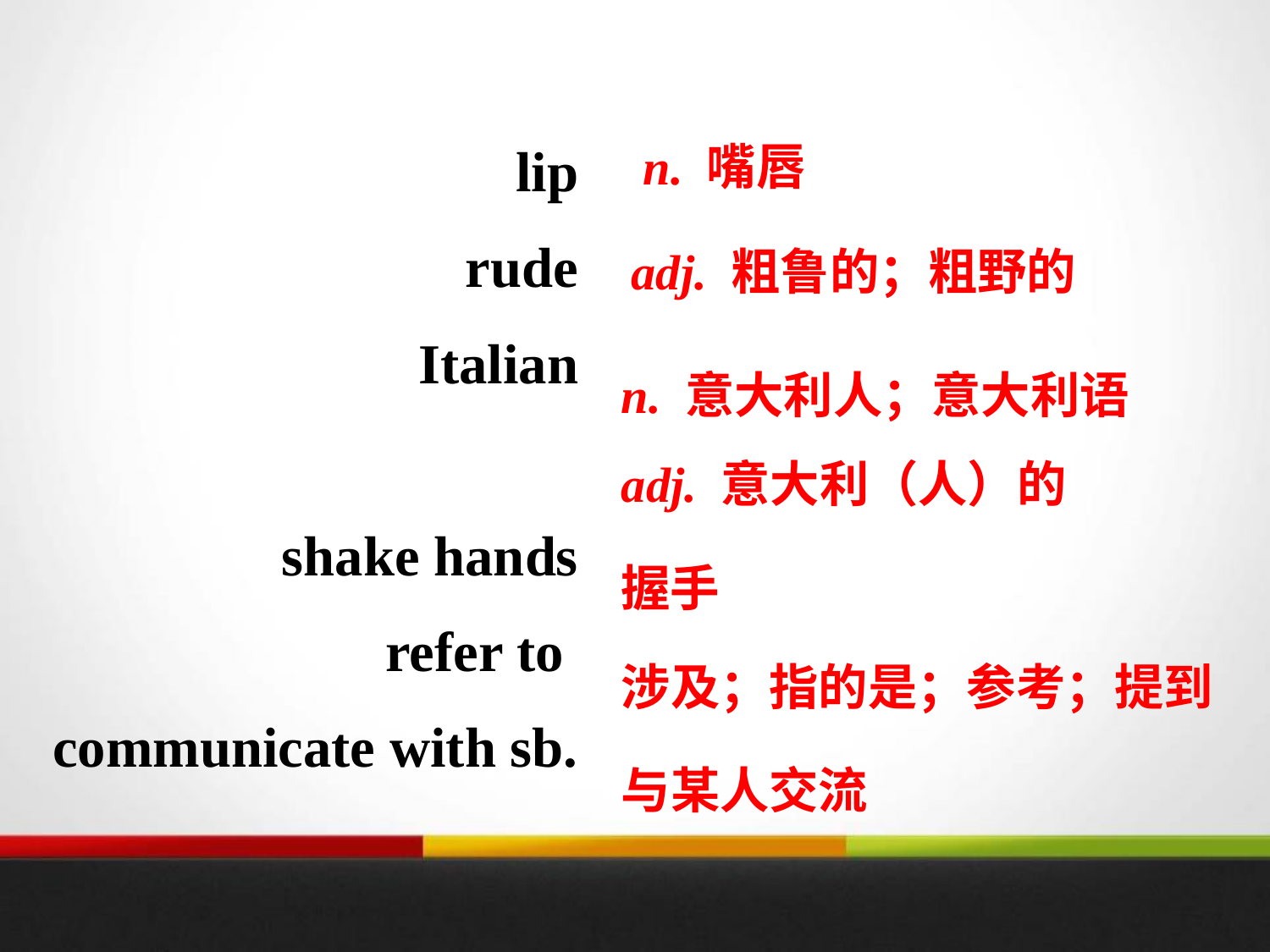

n. 嘴唇
lip
rude
Italian

shake hands
refer to
communicate with sb.
adj. 粗鲁的；粗野的
n. 意大利人；意大利语  adj. 意大利（人）的

握手
涉及；指的是；参考；提到
与某人交流